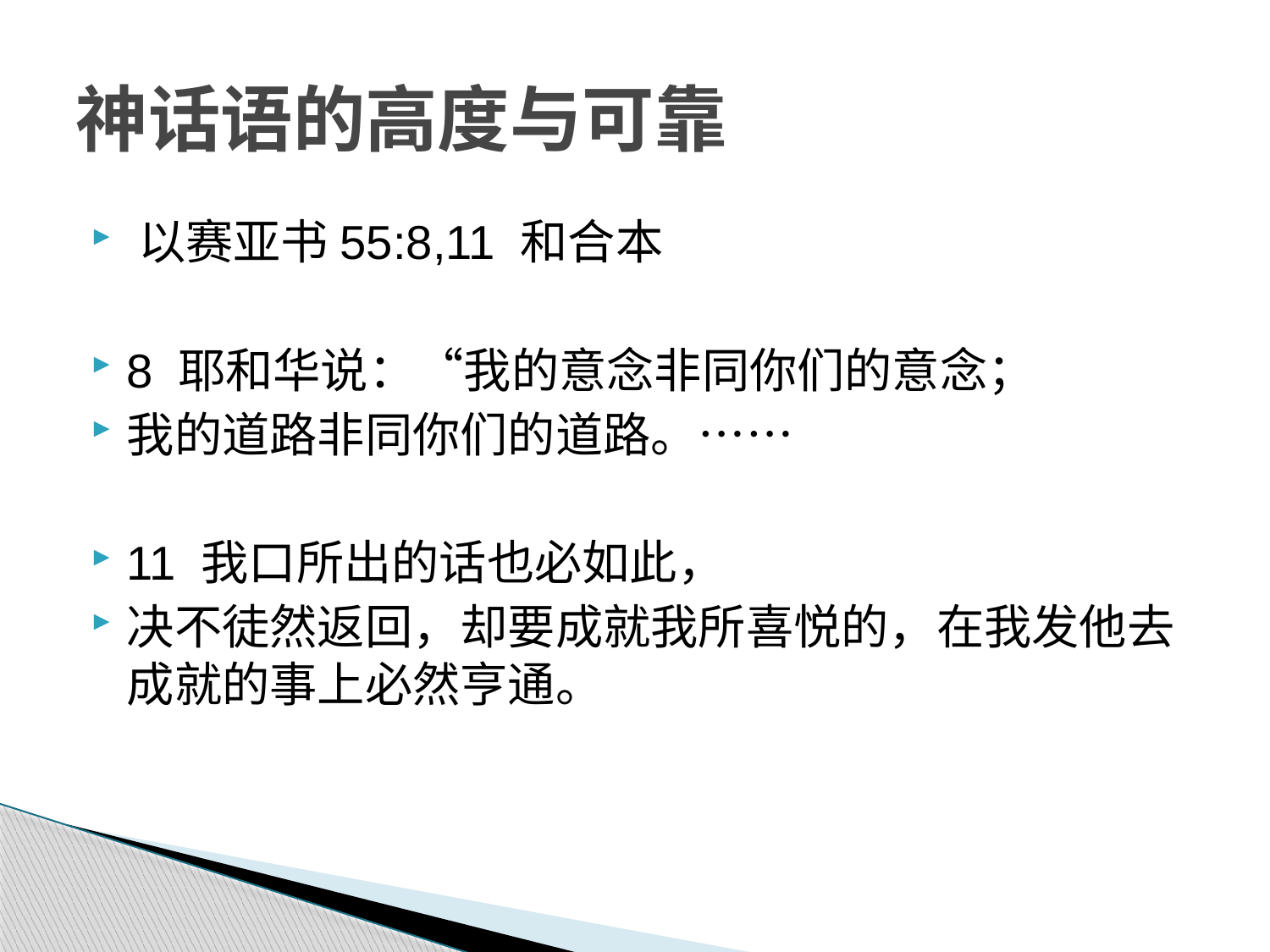

# 神话语的高度与可靠
‪以赛亚书‬55:8,11 和合本

8 耶和华说：“我的意念非同你们的意念；
我的道路非同你们的道路。……

11 我口所出的话也必如此，
决不徒然返回，却要成就我所喜悦的，在我发他去成就的事上必然亨通。